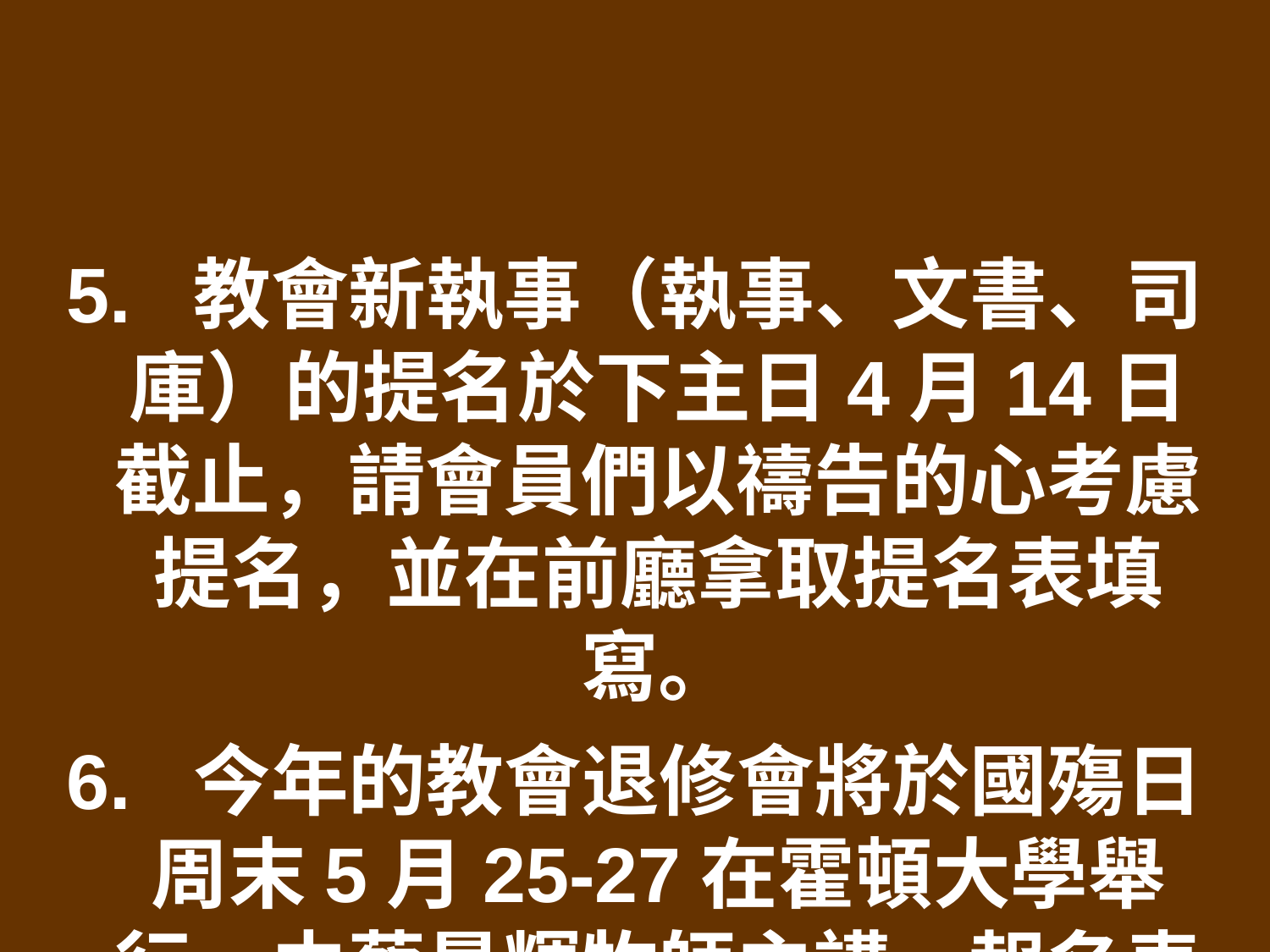

5.  教會新執事（執事、文書、司庫）的提名於下主日4月14日截止，請會員們以禱告的心考慮提名，並在前廳拿取提名表填寫。
6.  今年的教會退修會將於國殤日周末5月25-27在霍頓大學舉行，由蔡景輝牧師主講。報名表可在前廳拿取。